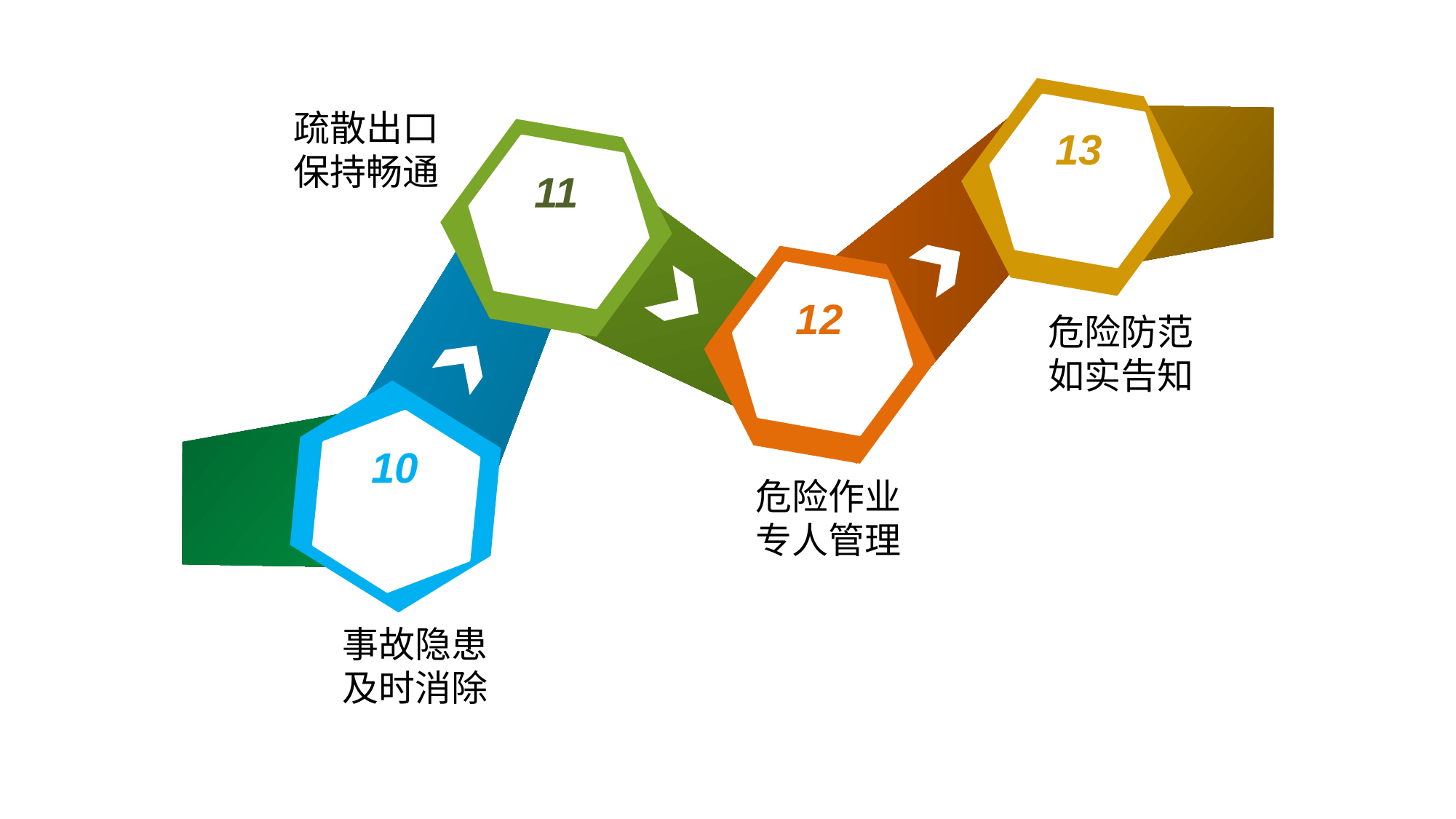

疏散出口
保持畅通

13

11

12
危险防范
如实告知

10
危险作业
专人管理
事故隐患
及时消除